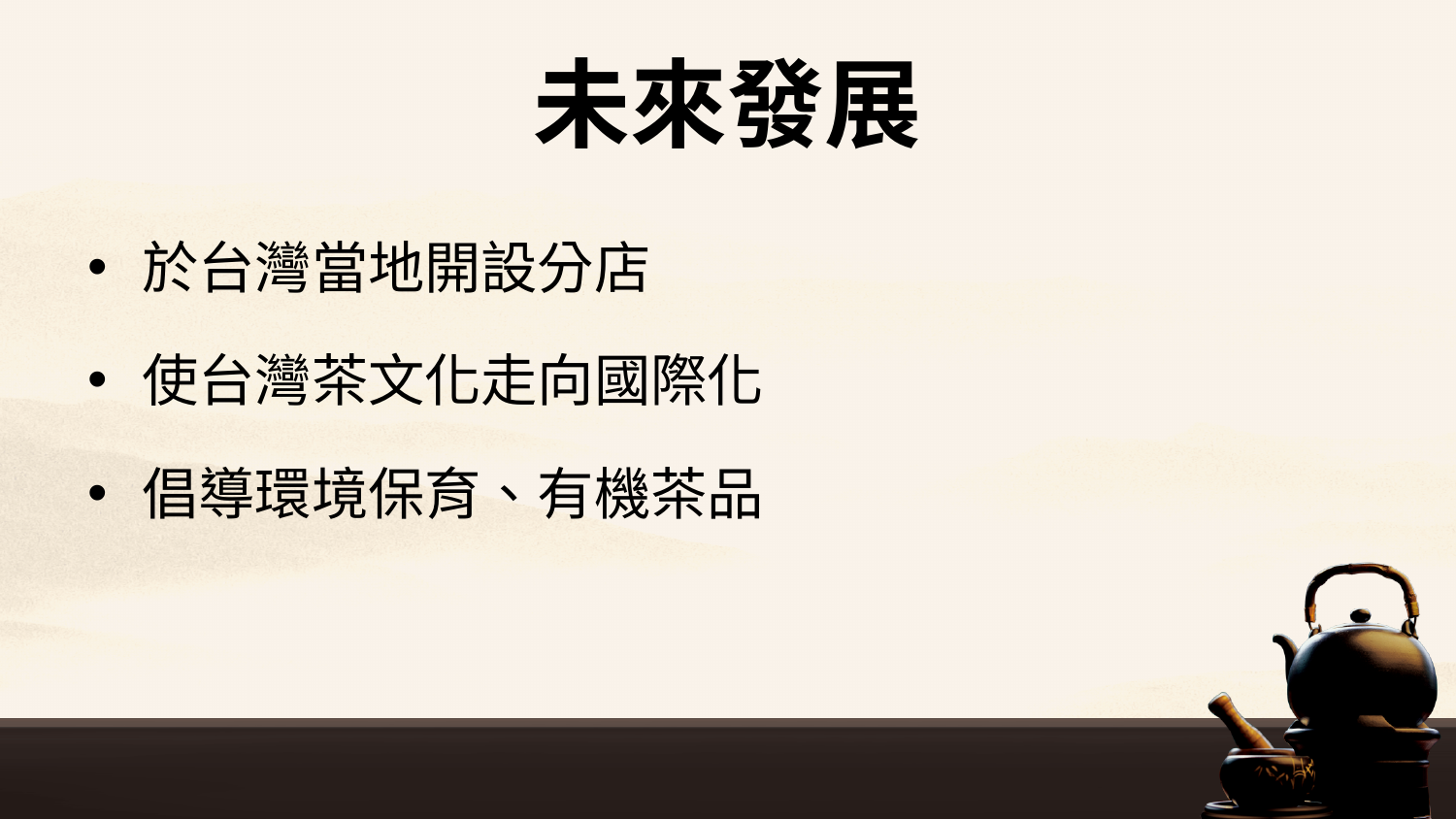

# 未來發展
於台灣當地開設分店
使台灣茶文化走向國際化
倡導環境保育、有機茶品